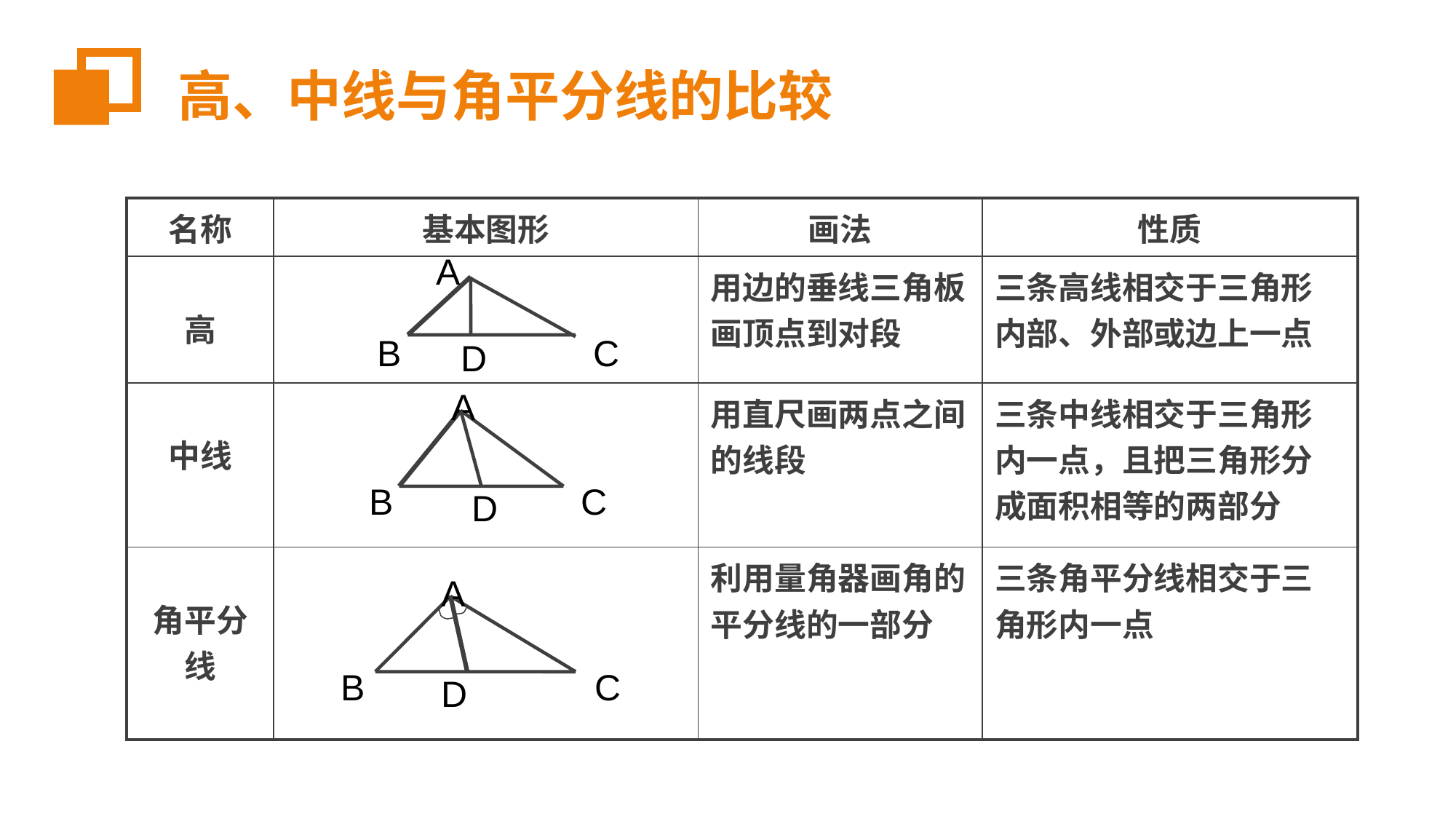

高、中线与角平分线的比较
| 名称 | 基本图形 | 画法 | 性质 |
| --- | --- | --- | --- |
| 高 |  | 用边的垂线三角板画顶点到对段 | 三条高线相交于三角形内部、外部或边上一点 |
| 中线 |  | 用直尺画两点之间的线段 | 三条中线相交于三角形内一点，且把三角形分成面积相等的两部分 |
| 角平分线 |  | 利用量角器画角的平分线的一部分 | 三条角平分线相交于三角形内一点 |
A

B
C
D
A

B
C
D

A

B
C
D